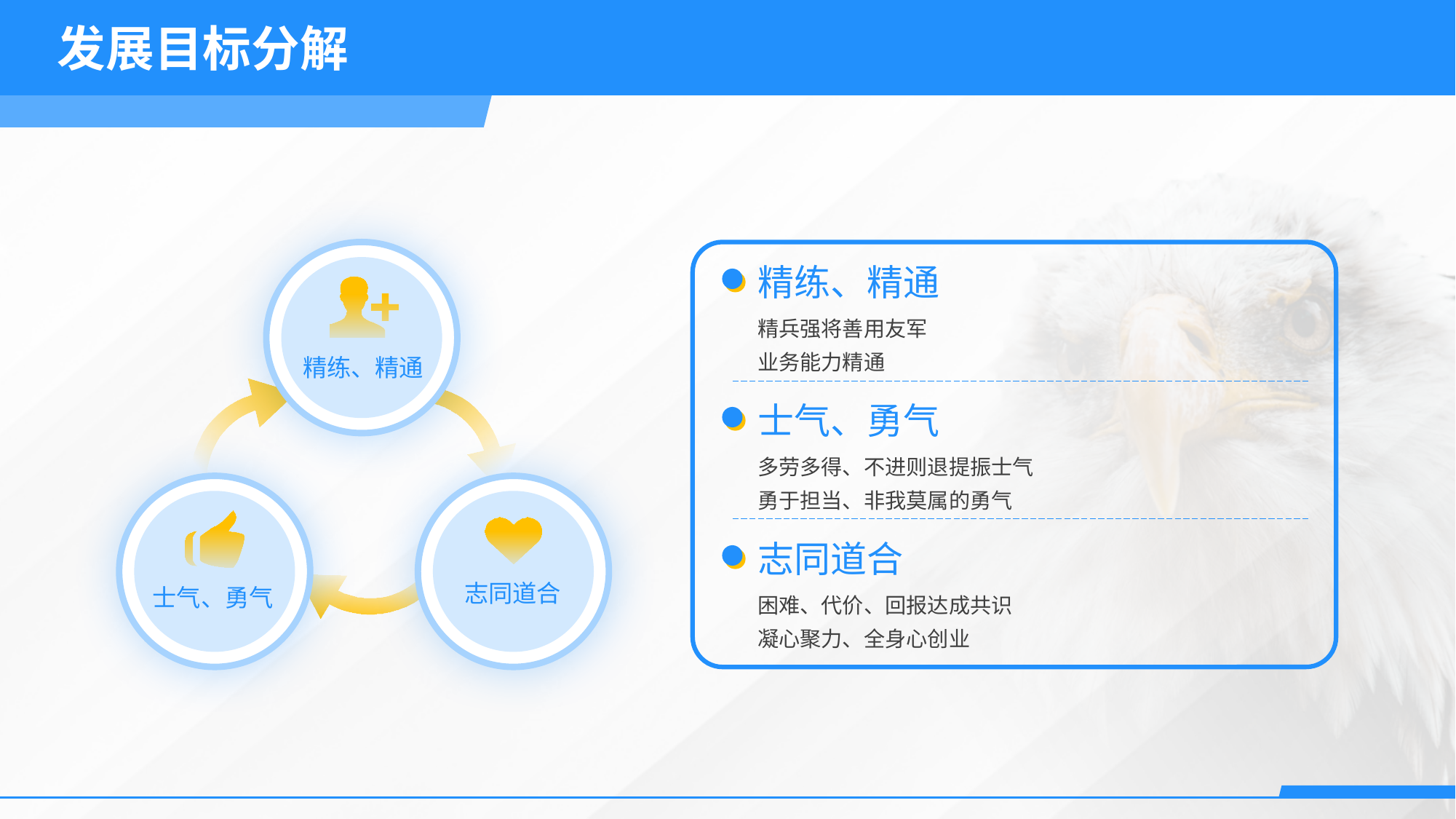

发展目标分解

精练、精通

精兵强将善用友军
业务能力精通
精练、精通

士气、勇气

多劳多得、不进则退提振士气
勇于担当、非我莫属的勇气

志同道合

志同道合
士气、勇气
困难、代价、回报达成共识
凝心聚力、全身心创业